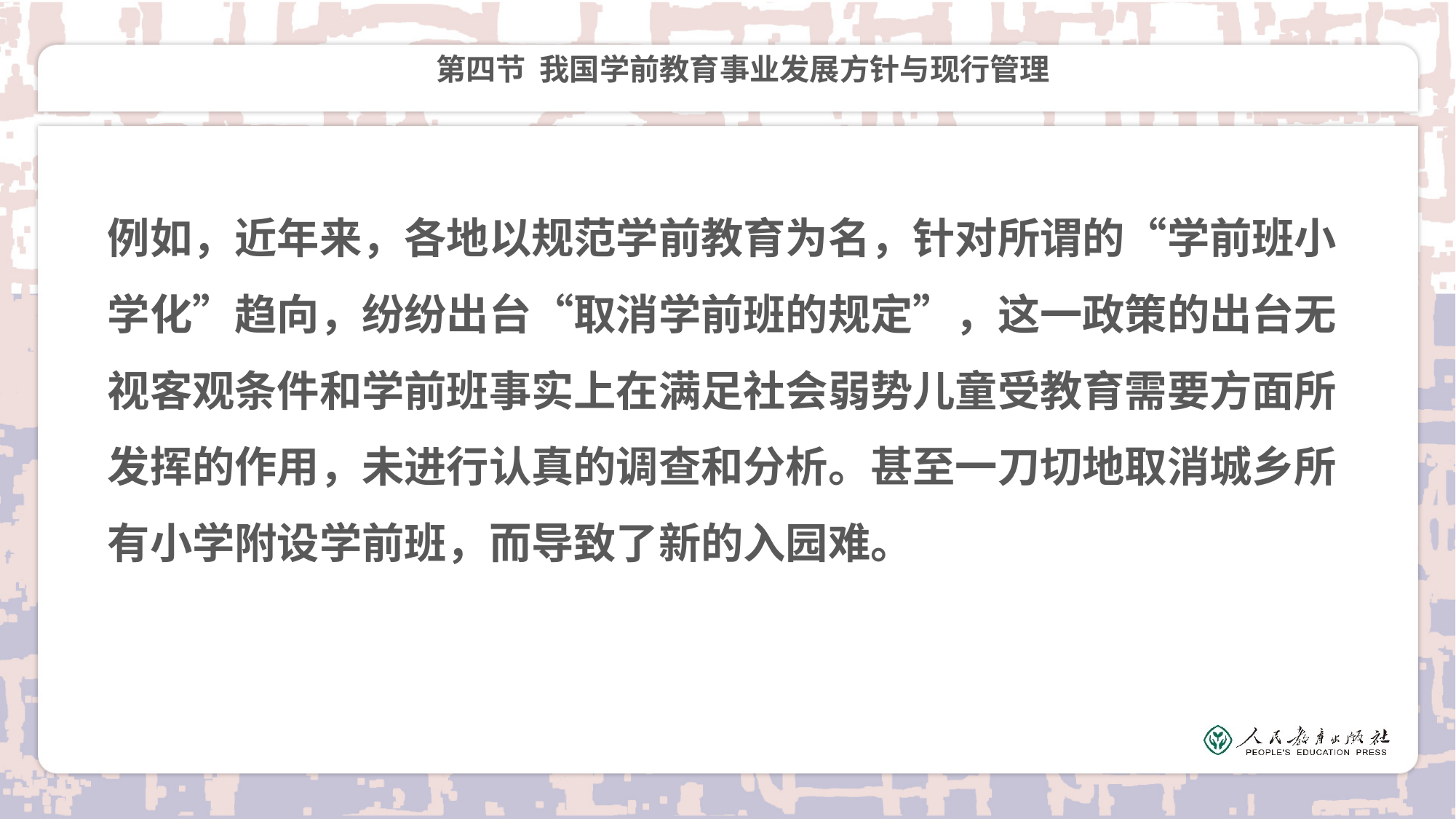

# 第四节  我国学前教育事业发展方针与现行管理
例如，近年来，各地以规范学前教育为名，针对所谓的“学前班小学化”趋向，纷纷出台“取消学前班的规定”，这一政策的出台无视客观条件和学前班事实上在满足社会弱势儿童受教育需要方面所发挥的作用，未进行认真的调查和分析。甚至一刀切地取消城乡所有小学附设学前班，而导致了新的入园难。